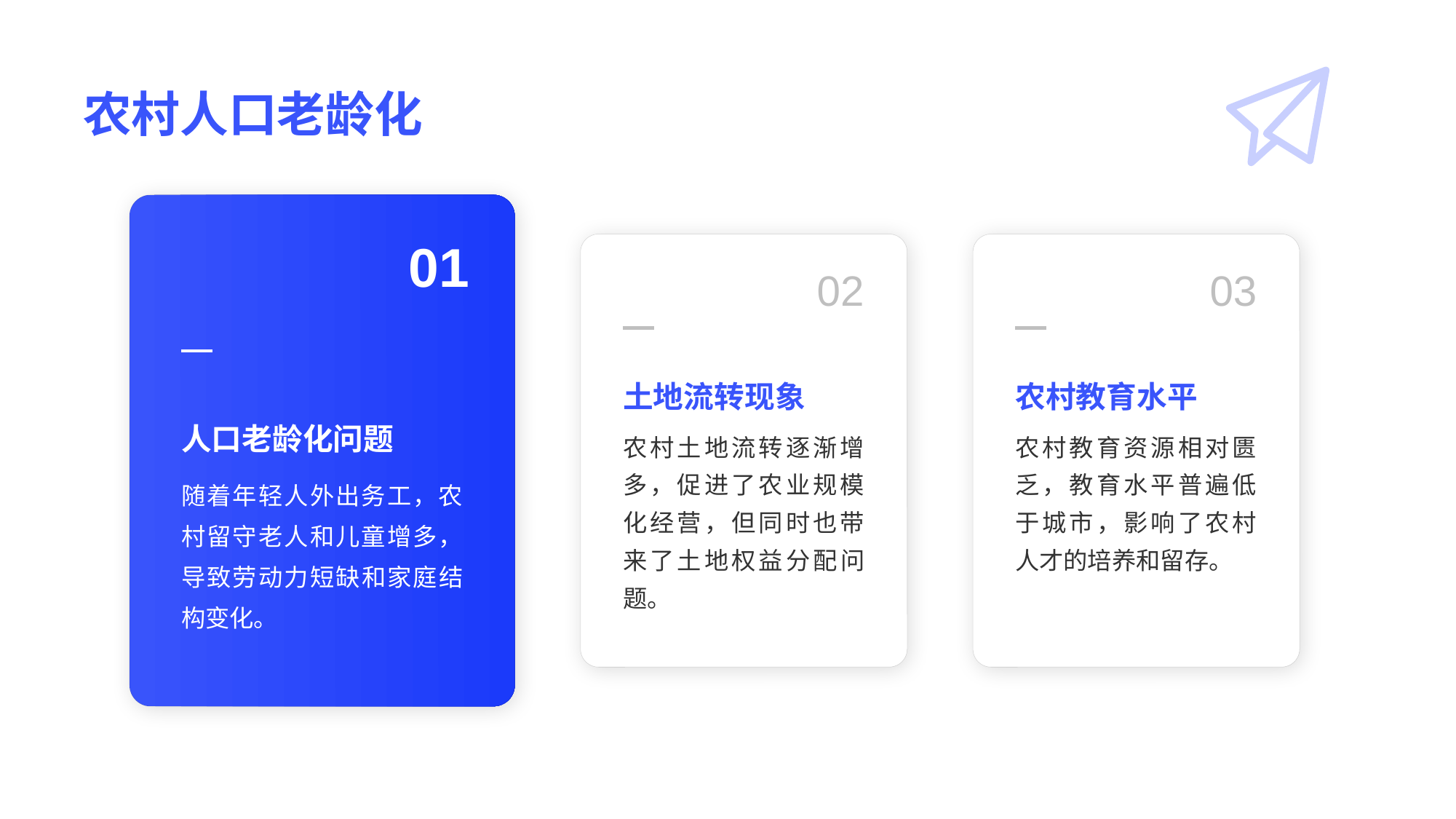

# 农村人口老龄化

01

02
03
土地流转现象
农村教育水平
人口老龄化问题
农村土地流转逐渐增多，促进了农业规模化经营，但同时也带来了土地权益分配问题。
农村教育资源相对匮乏，教育水平普遍低于城市，影响了农村人才的培养和留存。
随着年轻人外出务工，农村留守老人和儿童增多，导致劳动力短缺和家庭结构变化。